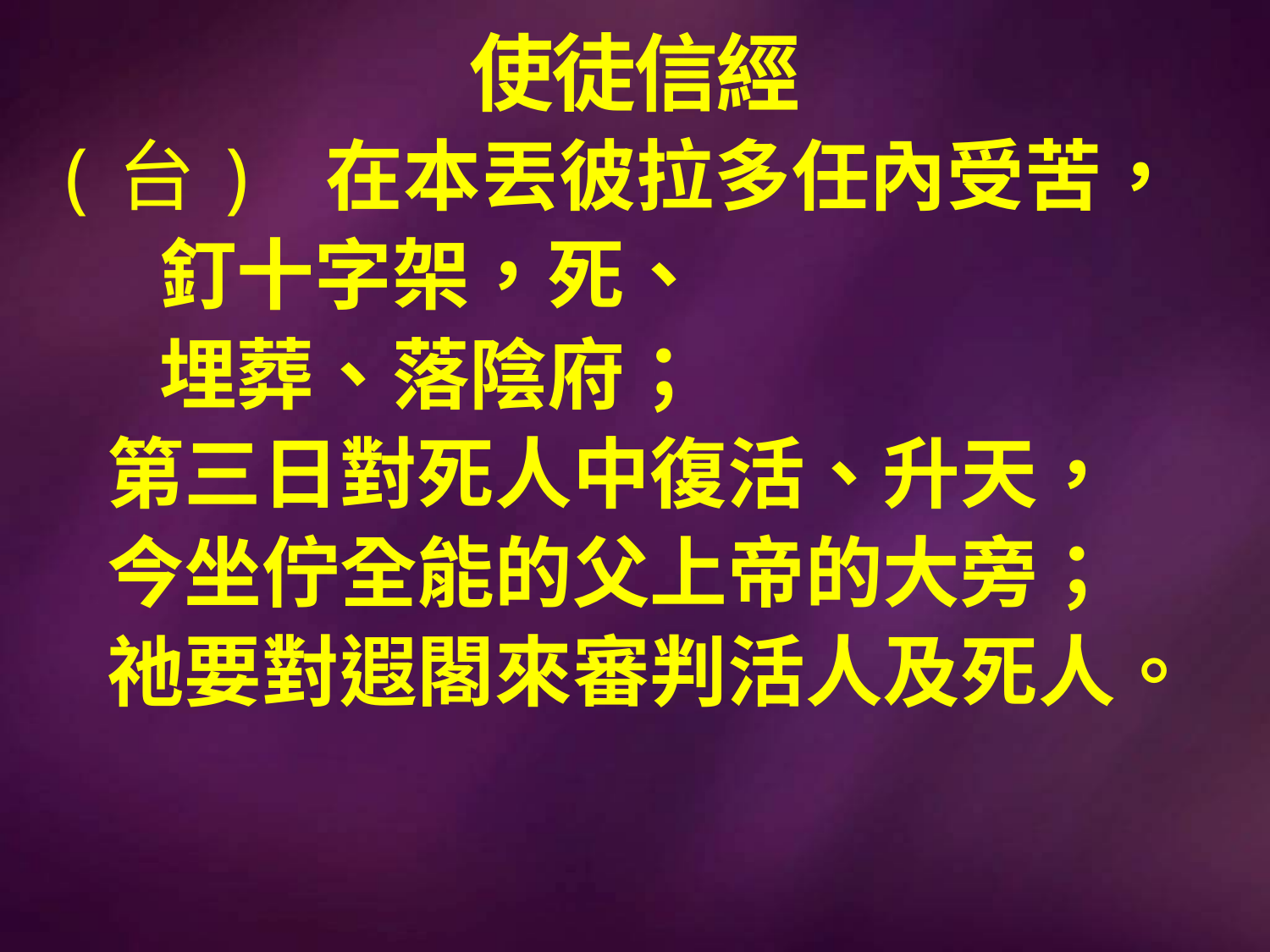

# 使徒信經
(台) 在本丟彼拉多任內受苦，
     釘十字架，死、
     埋葬、落陰府；
  第三日對死人中復活、升天，
  今坐佇全能的父上帝的大旁；
  祂要對遐閣來審判活人及死人。